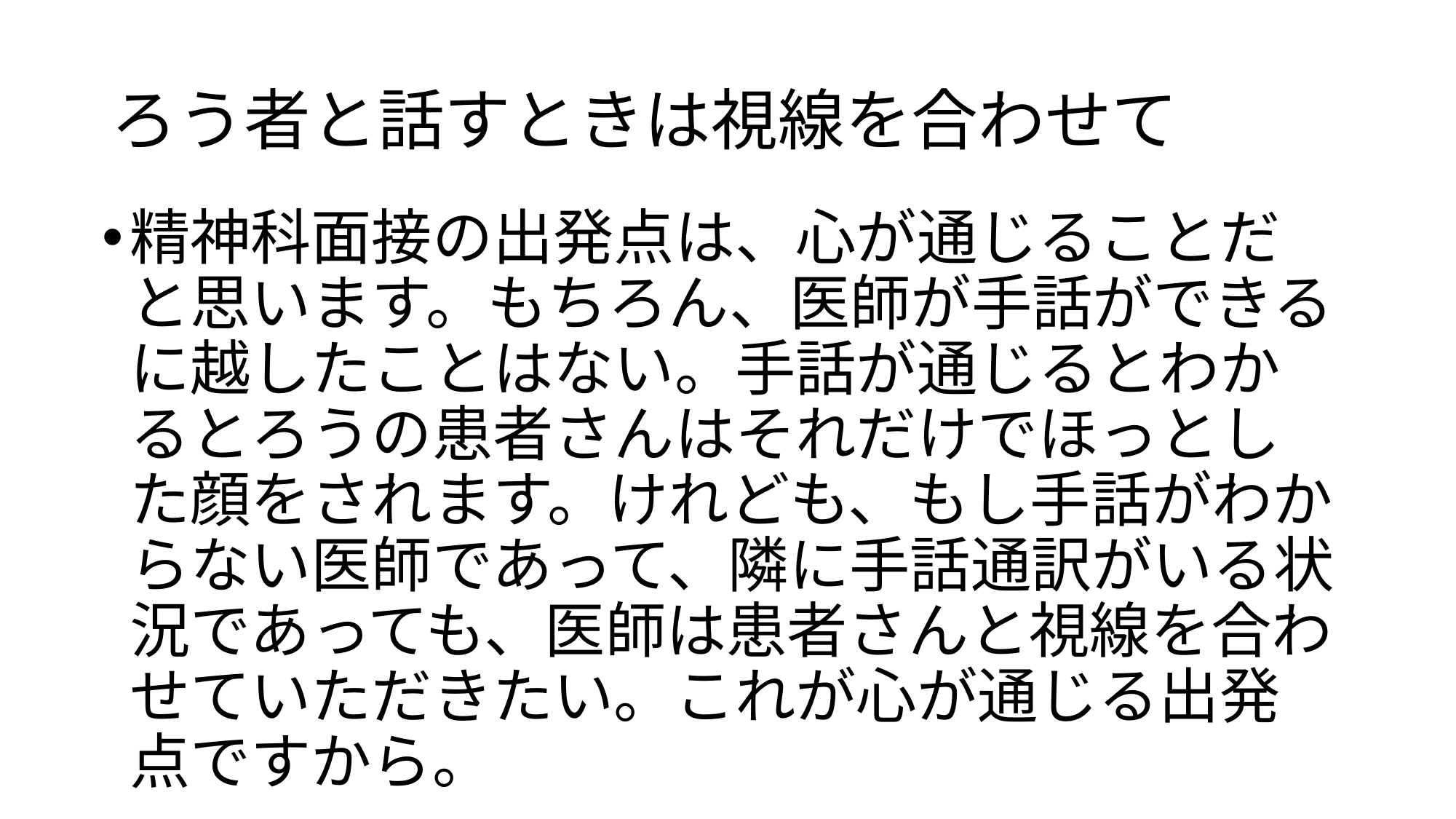

# ろう者と話すときは視線を合わせて
精神科面接の出発点は、心が通じることだと思います。もちろん、医師が手話ができるに越したことはない。手話が通じるとわかるとろうの患者さんはそれだけでほっとした顔をされます。けれども、もし手話がわからない医師であって、隣に手話通訳がいる状況であっても、医師は患者さんと視線を合わせていただきたい。これが心が通じる出発点ですから。